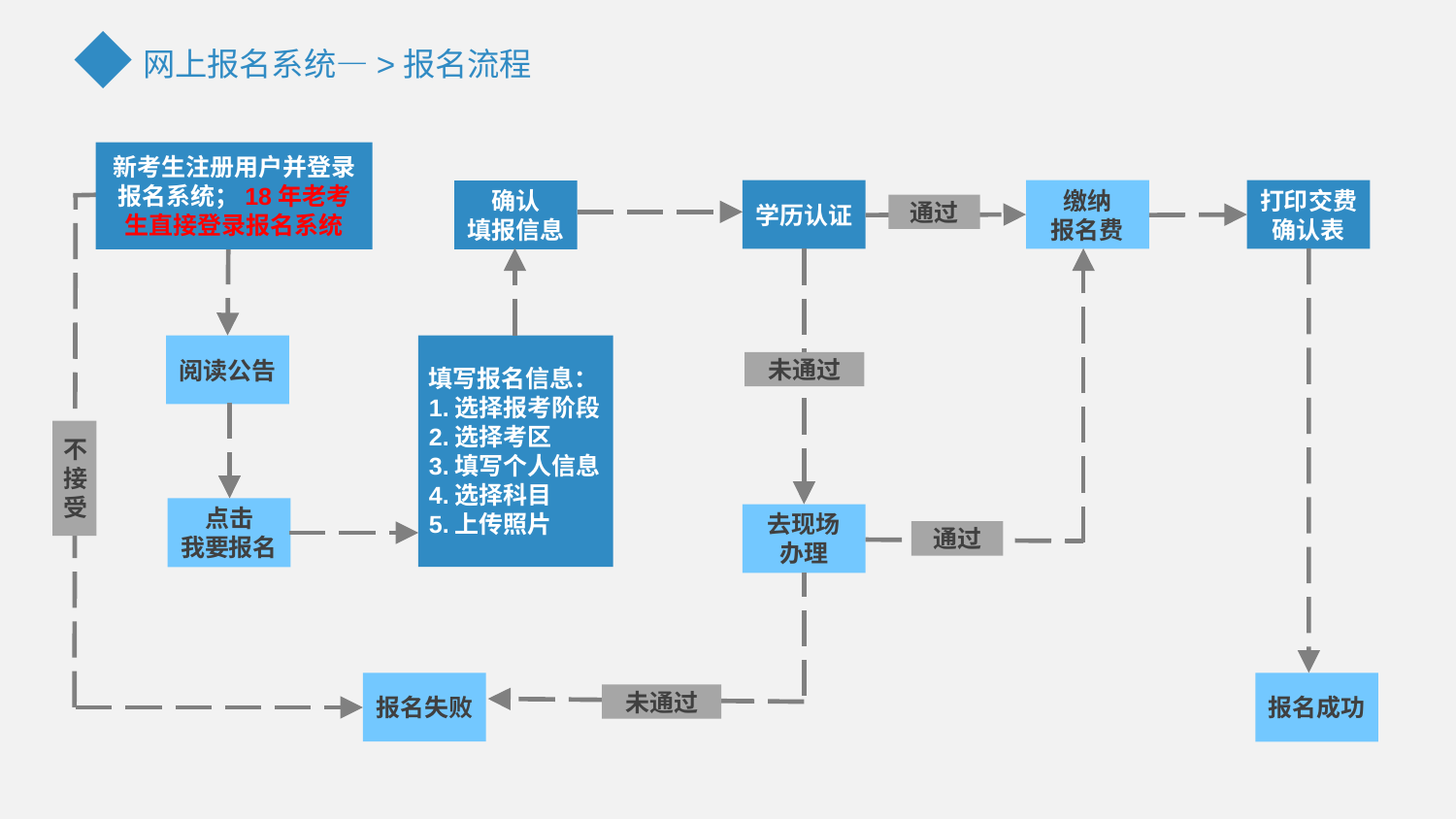

网上报名系统—>报名流程

新考生注册用户并登录报名系统；18年老考生直接登录报名系统

学历认证
缴纳
报名费
打印交费确认表
确认
填报信息
通过

阅读公告
填写报名信息：
1.选择报考阶段
2.选择考区
3.填写个人信息
4.选择科目
5.上传照片
未通过

不
接
受

点击
我要报名
去现场
办理
通过

报名失败
报名成功
未通过